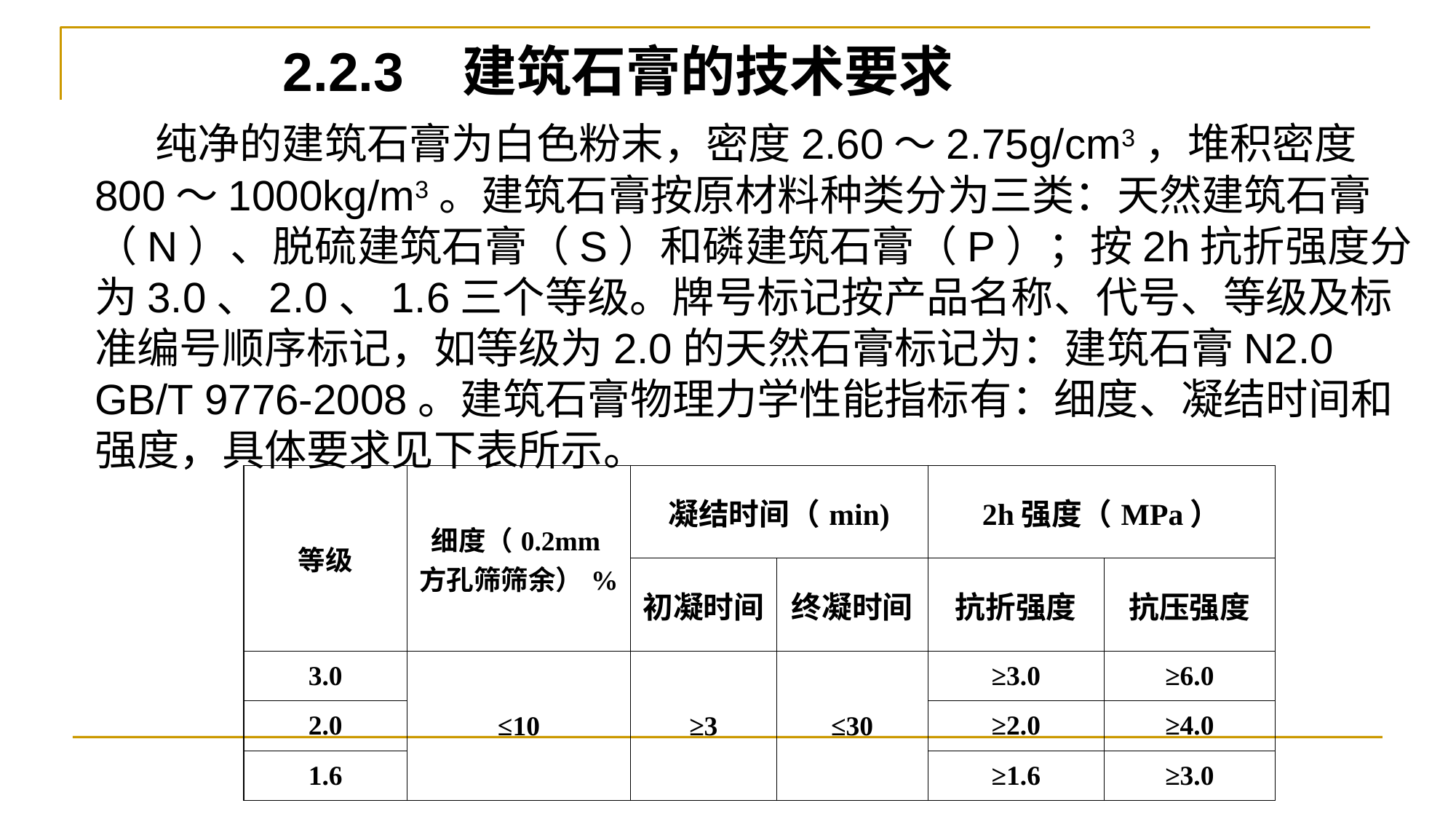

2.2.3   建筑石膏的技术要求
# 纯净的建筑石膏为白色粉末，密度2.60～2.75g/cm3，堆积密度800～1000kg/m3。建筑石膏按原材料种类分为三类：天然建筑石膏（N）、脱硫建筑石膏（S）和磷建筑石膏（P）；按2h抗折强度分为3.0、2.0、1.6三个等级。牌号标记按产品名称、代号、等级及标准编号顺序标记，如等级为2.0的天然石膏标记为：建筑石膏N2.0 GB/T 9776-2008。建筑石膏物理力学性能指标有：细度、凝结时间和强度，具体要求见下表所示。
| 等级 | 细度（0.2mm方孔筛筛余）% | 凝结时间（min) |  | 2h强度（MPa） |  |
| --- | --- | --- | --- | --- | --- |
|  |  | 初凝时间 | 终凝时间 | 抗折强度 | 抗压强度 |
| 3.0 | ≤10 | ≥3 | ≤30 | ≥3.0 | ≥6.0 |
| 2.0 |  |  |  | ≥2.0 | ≥4.0 |
| 1.6 |  |  |  | ≥1.6 | ≥3.0 |